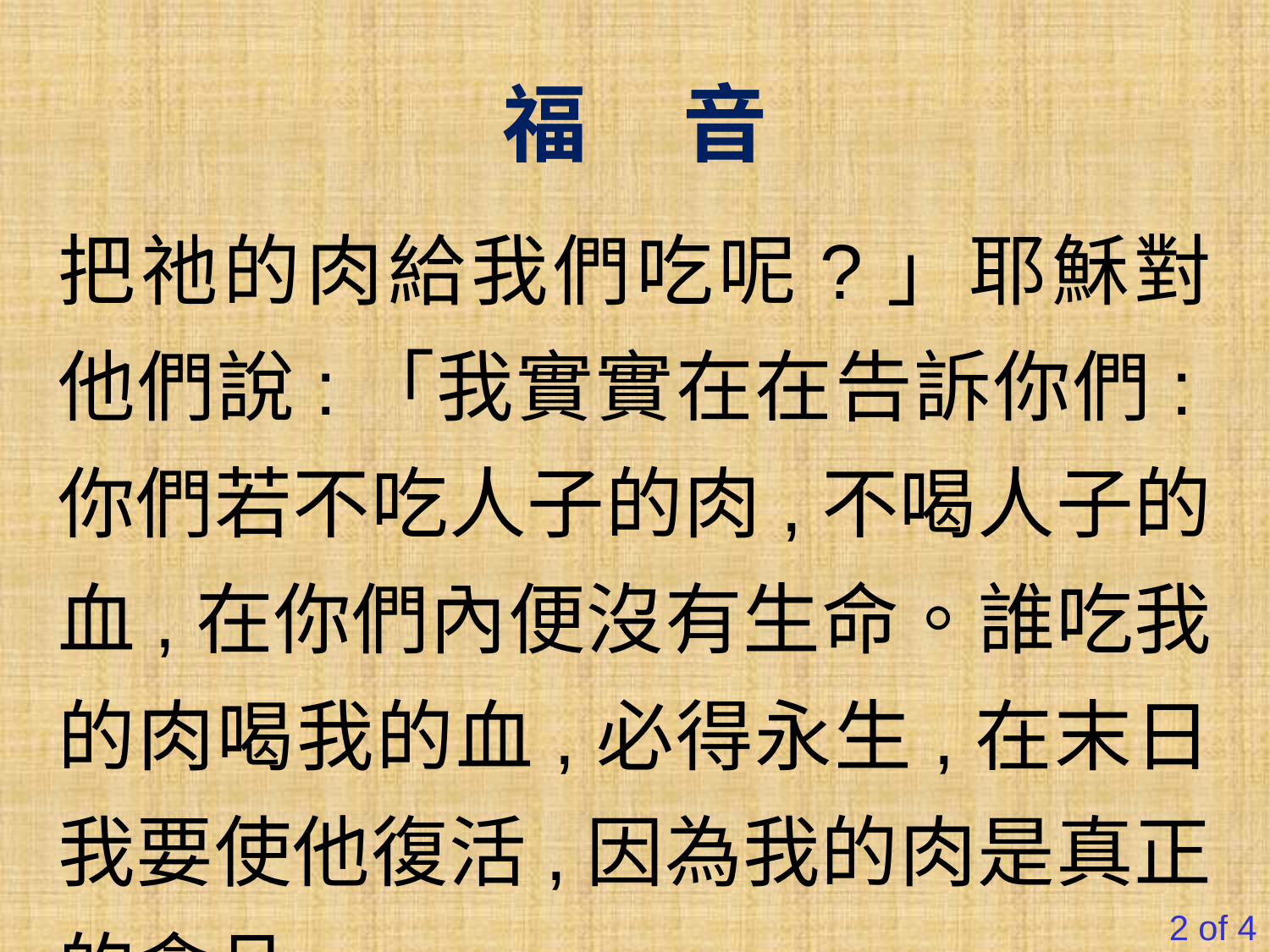

福     音

把祂的肉給我們吃呢?」耶穌對他們說:「我實實在在告訴你們:你們若不吃人子的肉,不喝人子的血,在你們內便沒有生命。誰吃我的肉喝我的血,必得永生,在末日我要使他復活,因為我的肉是真正的食品;
2 of 4